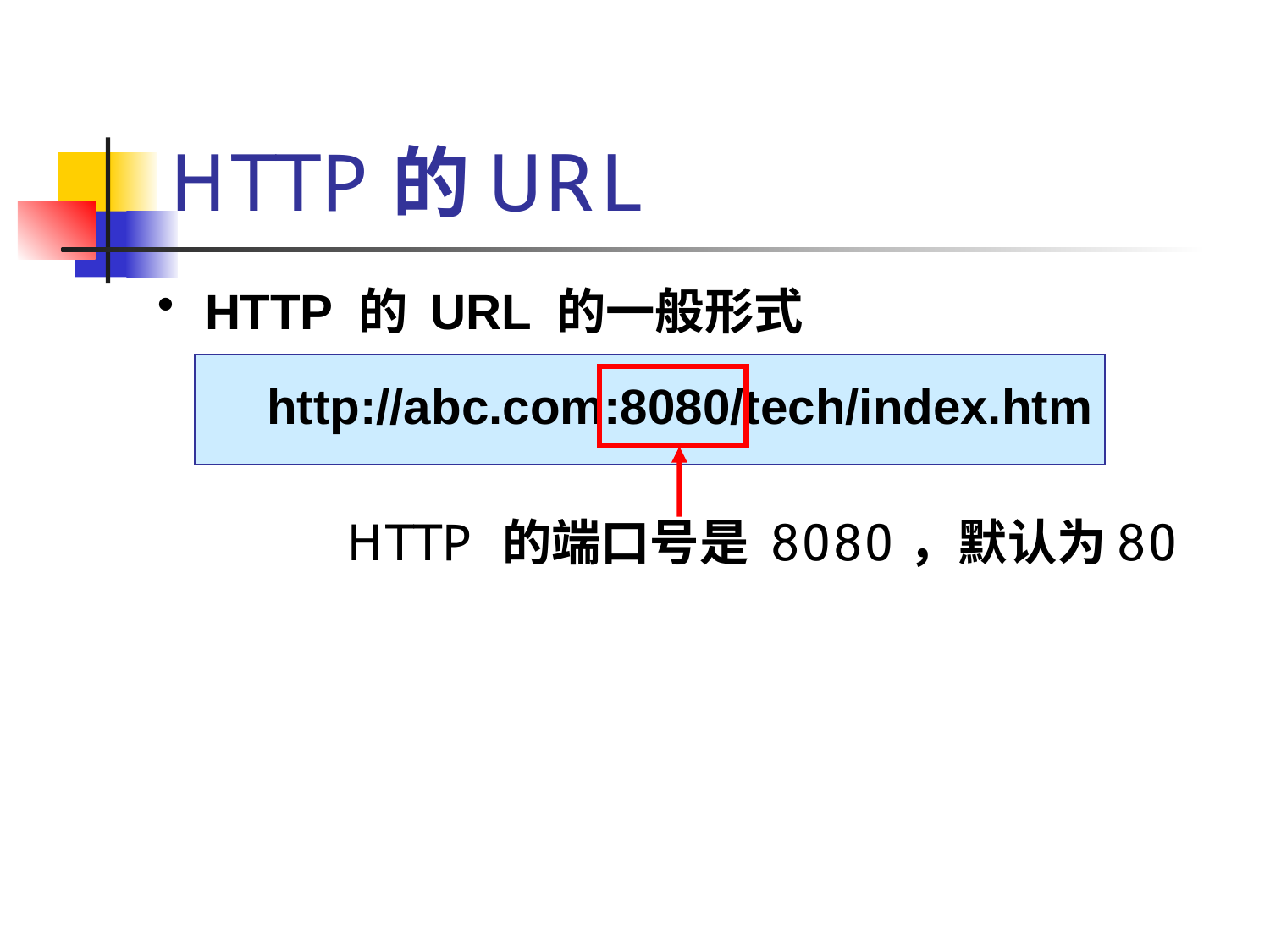

# HTTP的URL
HTTP 的 URL 的一般形式
       http://abc.com:8080/tech/index.htm

HTTP 的端口号是 8080，默认为80